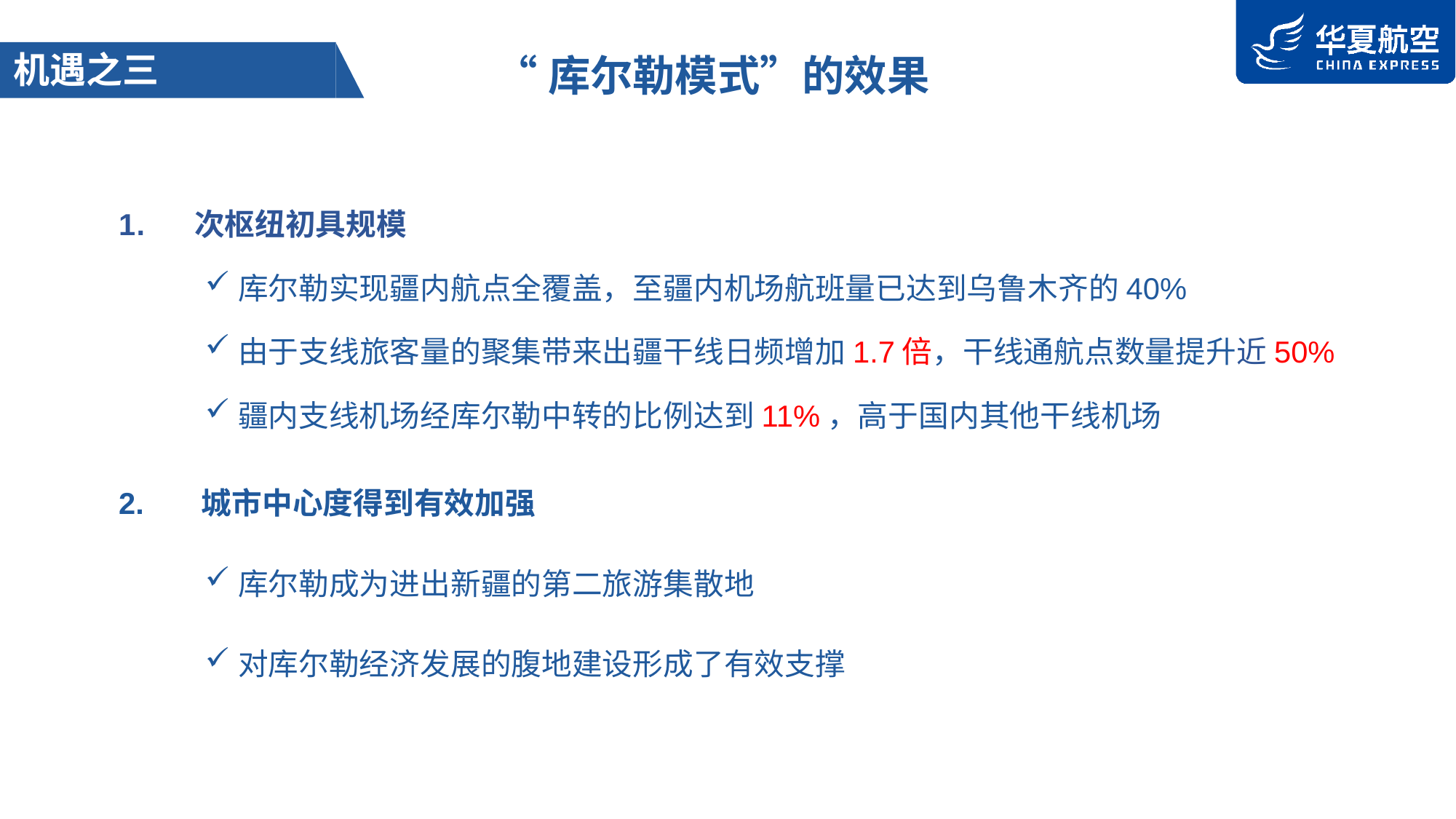

机遇之三
“库尔勒模式”的效果
  次枢纽初具规模
库尔勒实现疆内航点全覆盖，至疆内机场航班量已达到乌鲁木齐的40%
由于支线旅客量的聚集带来出疆干线日频增加1.7倍，干线通航点数量提升近50%
疆内支线机场经库尔勒中转的比例达到11%，高于国内其他干线机场
2.      城市中心度得到有效加强
库尔勒成为进出新疆的第二旅游集散地
对库尔勒经济发展的腹地建设形成了有效支撑